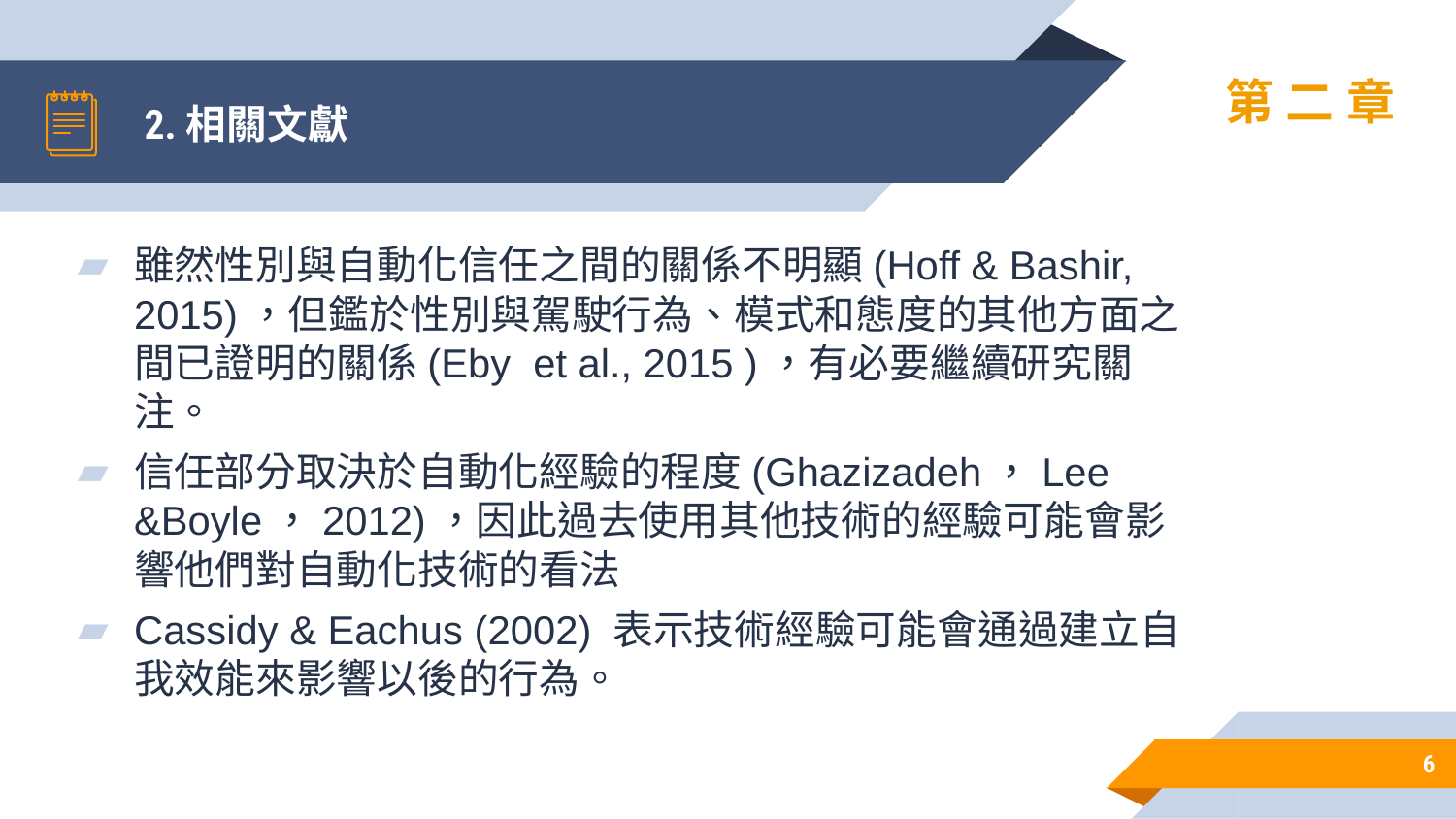

# 2.相關文獻
第二章

雖然性別與自動化信任之間的關係不明顯(Hoff & Bashir, 2015)，但鑑於性別與駕駛行為、模式和態度的其他方面之間已證明的關係(Eby  et al., 2015 )，有必要繼續研究關注。
信任部分取決於自動化經驗的程度(Ghazizadeh，Lee &Boyle，2012)，因此過去使用其他技術的經驗可能會影響他們對自動化技術的看法
Cassidy & Eachus (2002) 表示技術經驗可能會通過建立自我效能來影響以後的行為。
6